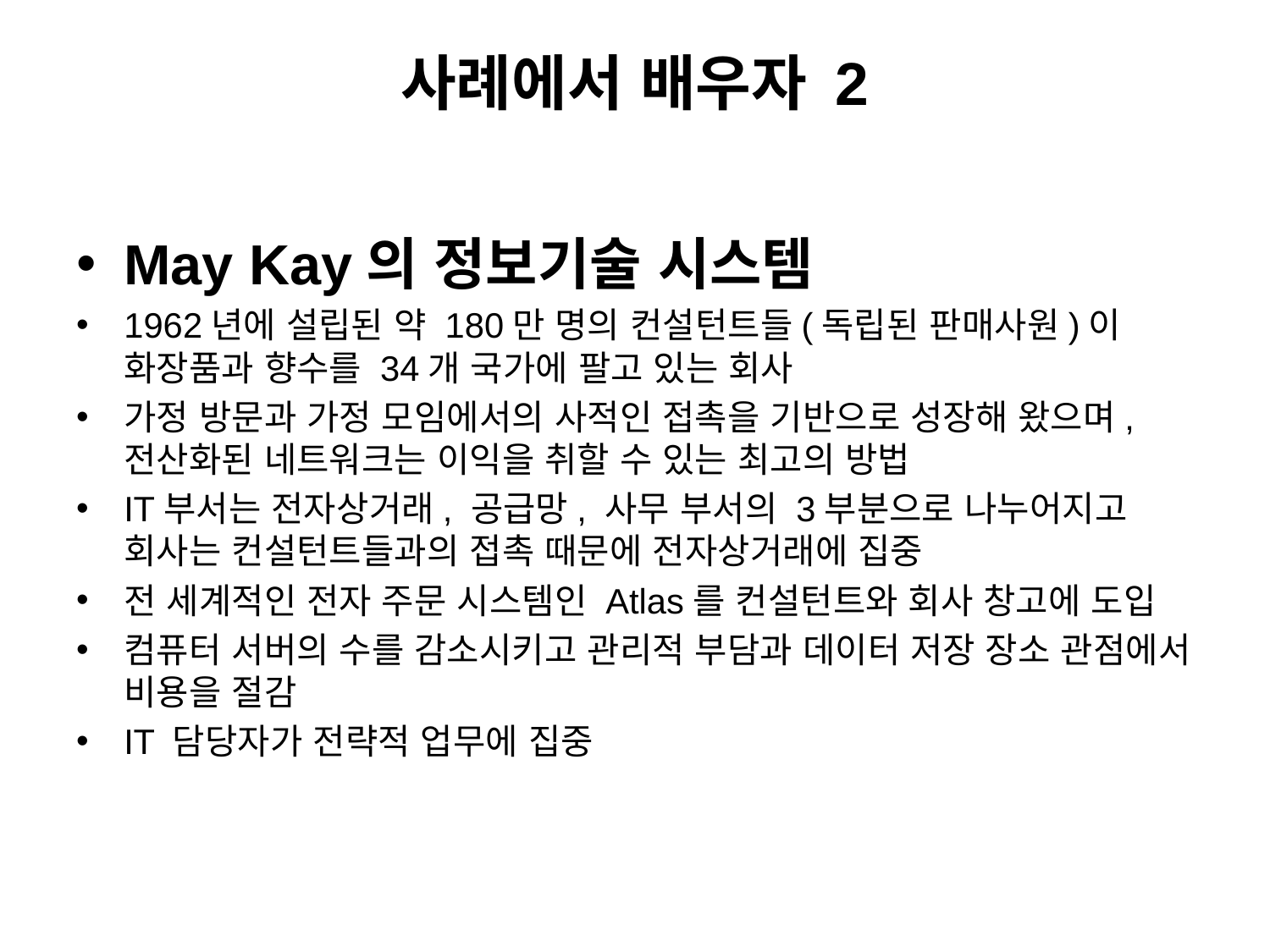

# 사례에서 배우자 2
May Kay의 정보기술 시스템
1962년에 설립된 약 180만 명의 컨설턴트들(독립된 판매사원)이 화장품과 향수를 34개 국가에 팔고 있는 회사
가정 방문과 가정 모임에서의 사적인 접촉을 기반으로 성장해 왔으며, 전산화된 네트워크는 이익을 취할 수 있는 최고의 방법
IT부서는 전자상거래, 공급망, 사무 부서의 3부분으로 나누어지고 회사는 컨설턴트들과의 접촉 때문에 전자상거래에 집중
전 세계적인 전자 주문 시스템인 Atlas를 컨설턴트와 회사 창고에 도입
컴퓨터 서버의 수를 감소시키고 관리적 부담과 데이터 저장 장소 관점에서 비용을 절감
IT 담당자가 전략적 업무에 집중